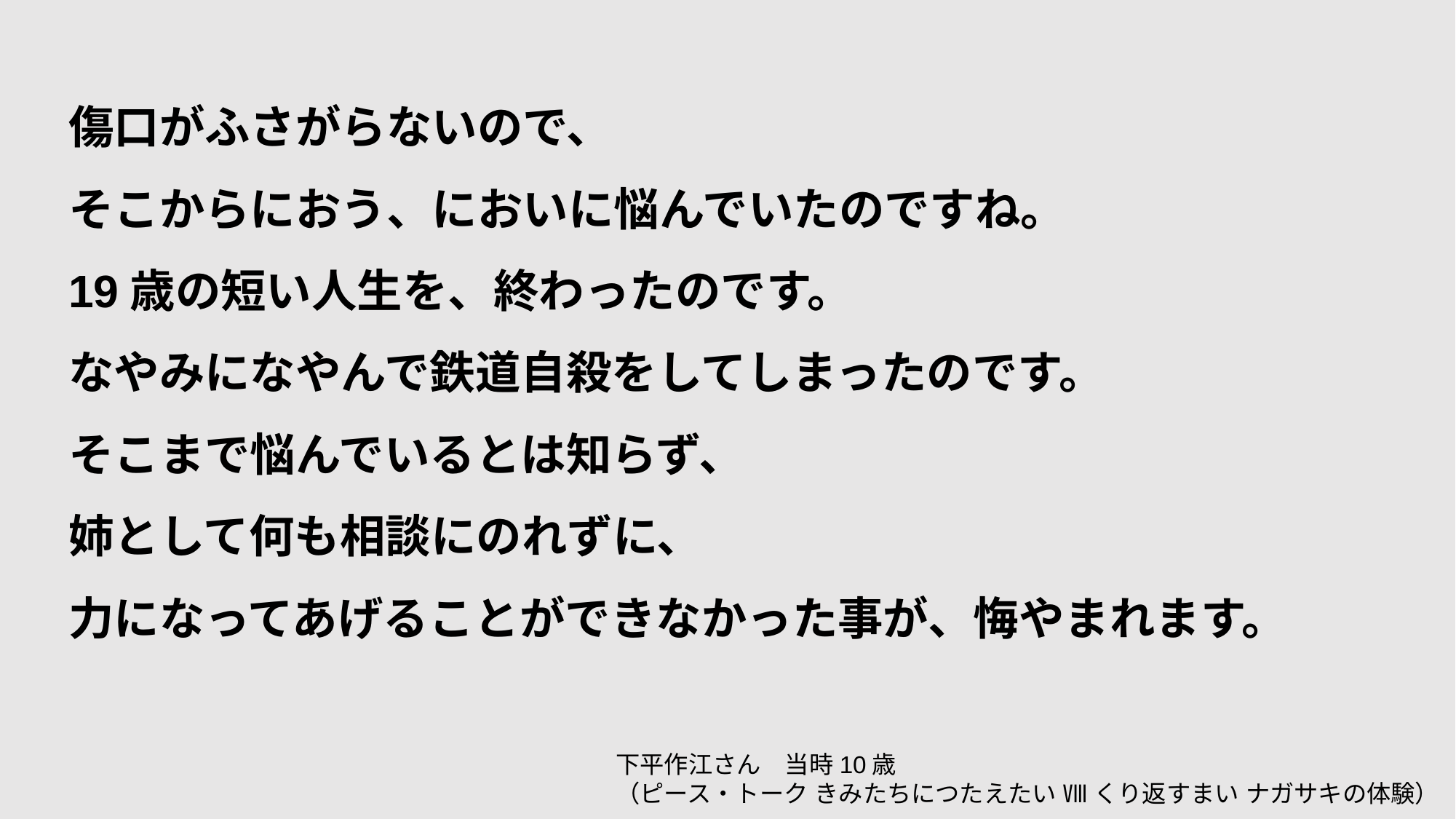

傷口がふさがらないので、
そこからにおう、においに悩んでいたのですね。
19歳の短い人生を、終わったのです。
なやみになやんで鉄道自殺をしてしまったのです。
そこまで悩んでいるとは知らず、
姉として何も相談にのれずに、
力になってあげることができなかった事が、悔やまれます。
下平作江さん　当時10歳
（ピース・トーク きみたちにつたえたい Ⅷ くり返すまい ナガサキの体験）